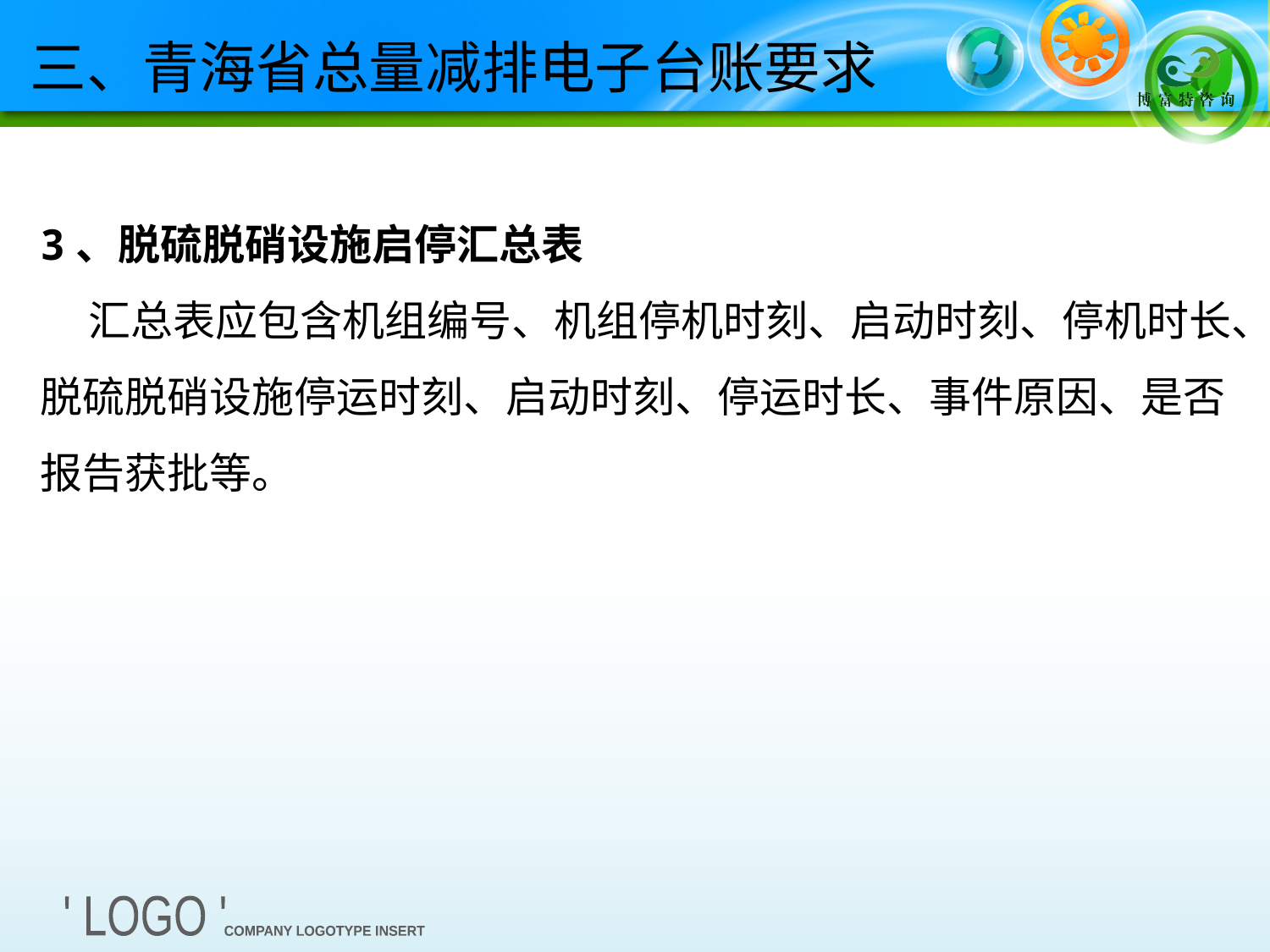

三、青海省总量减排电子台账要求

3、脱硫脱硝设施启停汇总表
    汇总表应包含机组编号、机组停机时刻、启动时刻、停机时长、脱硫脱硝设施停运时刻、启动时刻、停运时长、事件原因、是否报告获批等。